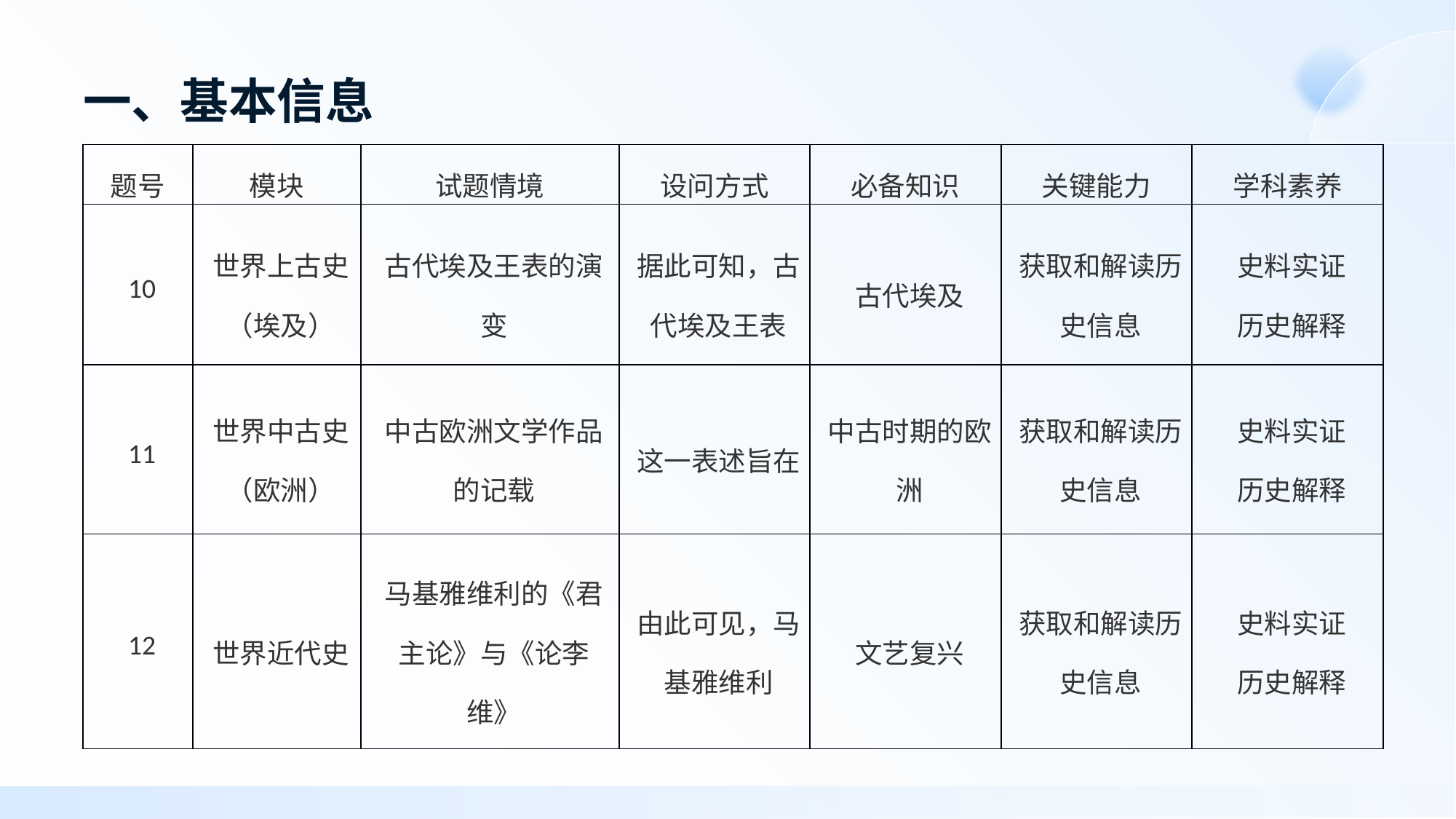

# 一、基本信息
| 题号 | 模块 | 试题情境 | 设问方式 | 必备知识 | 关键能力 | 学科素养 |
| --- | --- | --- | --- | --- | --- | --- |
| 10 | 世界上古史（埃及） | 古代埃及王表的演变 | 据此可知，古代埃及王表 | 古代埃及 | 获取和解读历史信息 | 史料实证 历史解释 |
| 11 | 世界中古史（欧洲） | 中古欧洲文学作品的记载 | 这一表述旨在 | 中古时期的欧洲 | 获取和解读历史信息 | 史料实证 历史解释 |
| 12 | 世界近代史 | 马基雅维利的《君主论》与《论李维》 | 由此可见，马基雅维利 | 文艺复兴 | 获取和解读历史信息 | 史料实证 历史解释 |